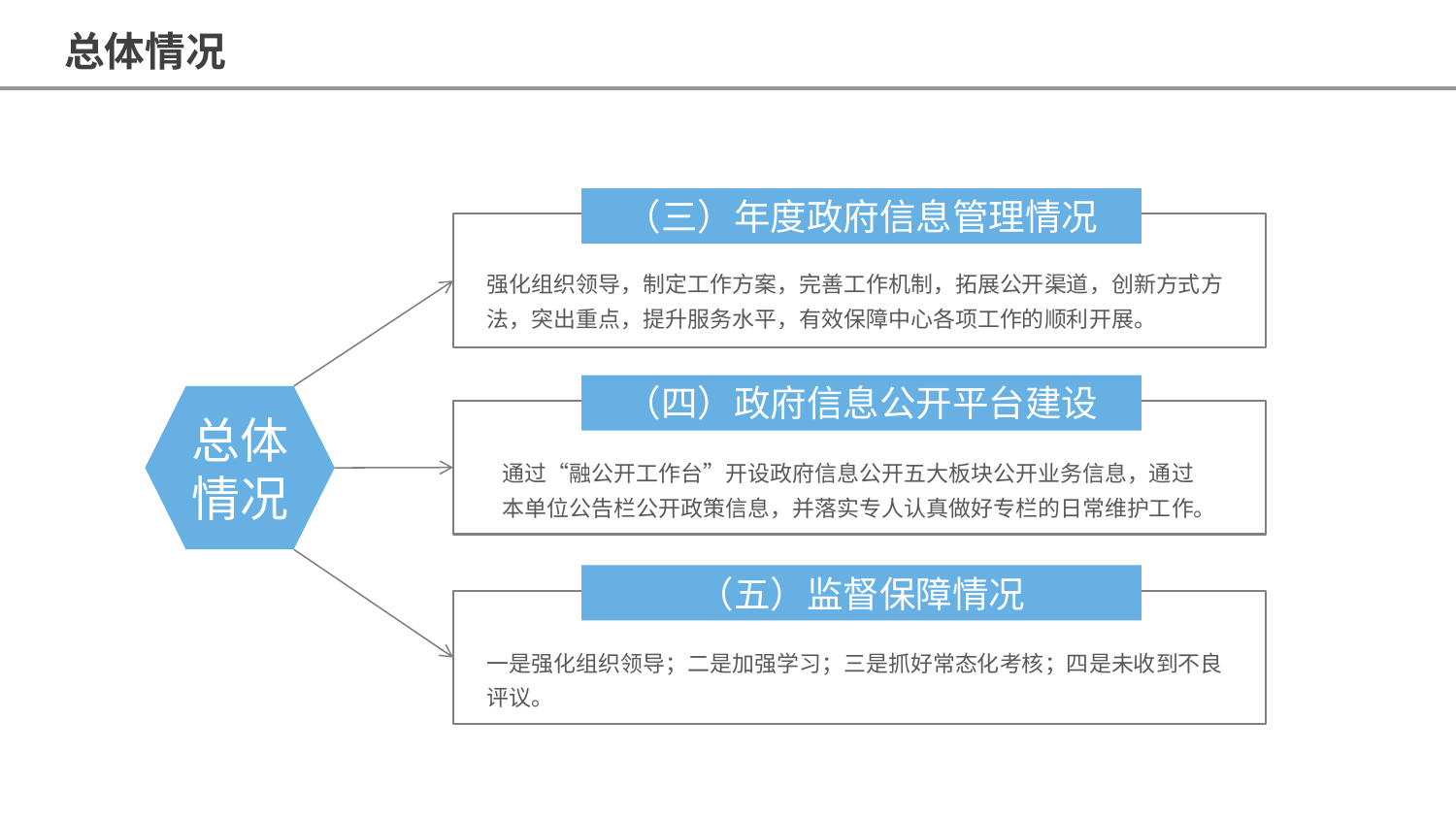

总体情况
（三）年度政府信息管理情况

强化组织领导，制定工作方案，完善工作机制，拓展公开渠道，创新方式方法，突出重点，提升服务水平，有效保障中心各项工作的顺利开展。
（四）政府信息公开平台建设
总体情况

通过“融公开工作台”开设政府信息公开五大板块公开业务信息，通过本单位公告栏公开政策信息，并落实专人认真做好专栏的日常维护工作。
（五）监督保障情况

一是强化组织领导；二是加强学习；三是抓好常态化考核；四是未收到不良评议。